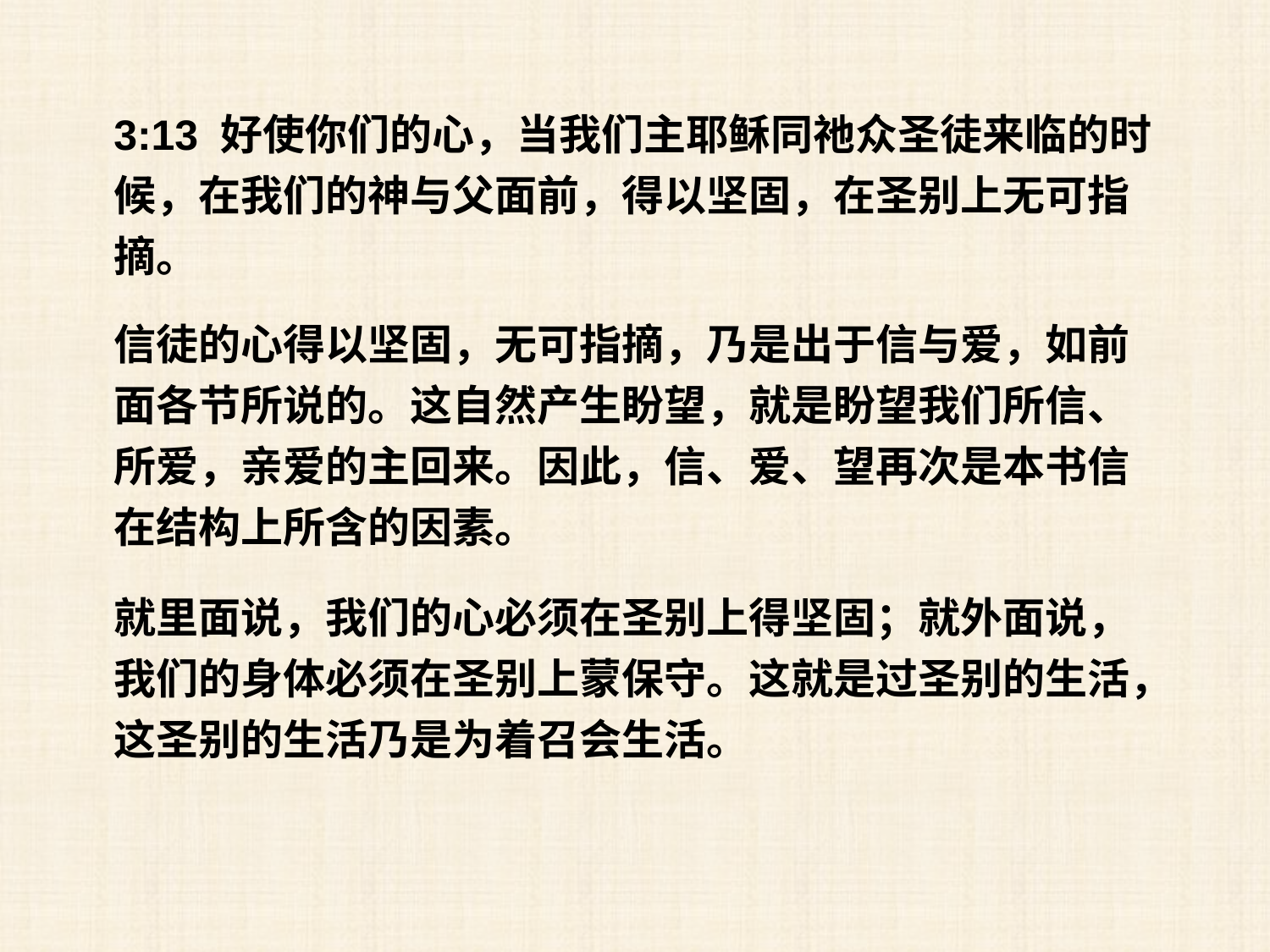

3:13 好使你们的心，当我们主耶稣同祂众圣徒来临的时候，在我们的神与父面前，得以坚固，在圣别上无可指摘。
信徒的心得以坚固，无可指摘，乃是出于信与爱，如前面各节所说的。这自然产生盼望，就是盼望我们所信、所爱，亲爱的主回来。因此，信、爱、望再次是本书信在结构上所含的因素。
就里面说，我们的心必须在圣别上得坚固；就外面说，我们的身体必须在圣别上蒙保守。这就是过圣别的生活，这圣别的生活乃是为着召会生活。